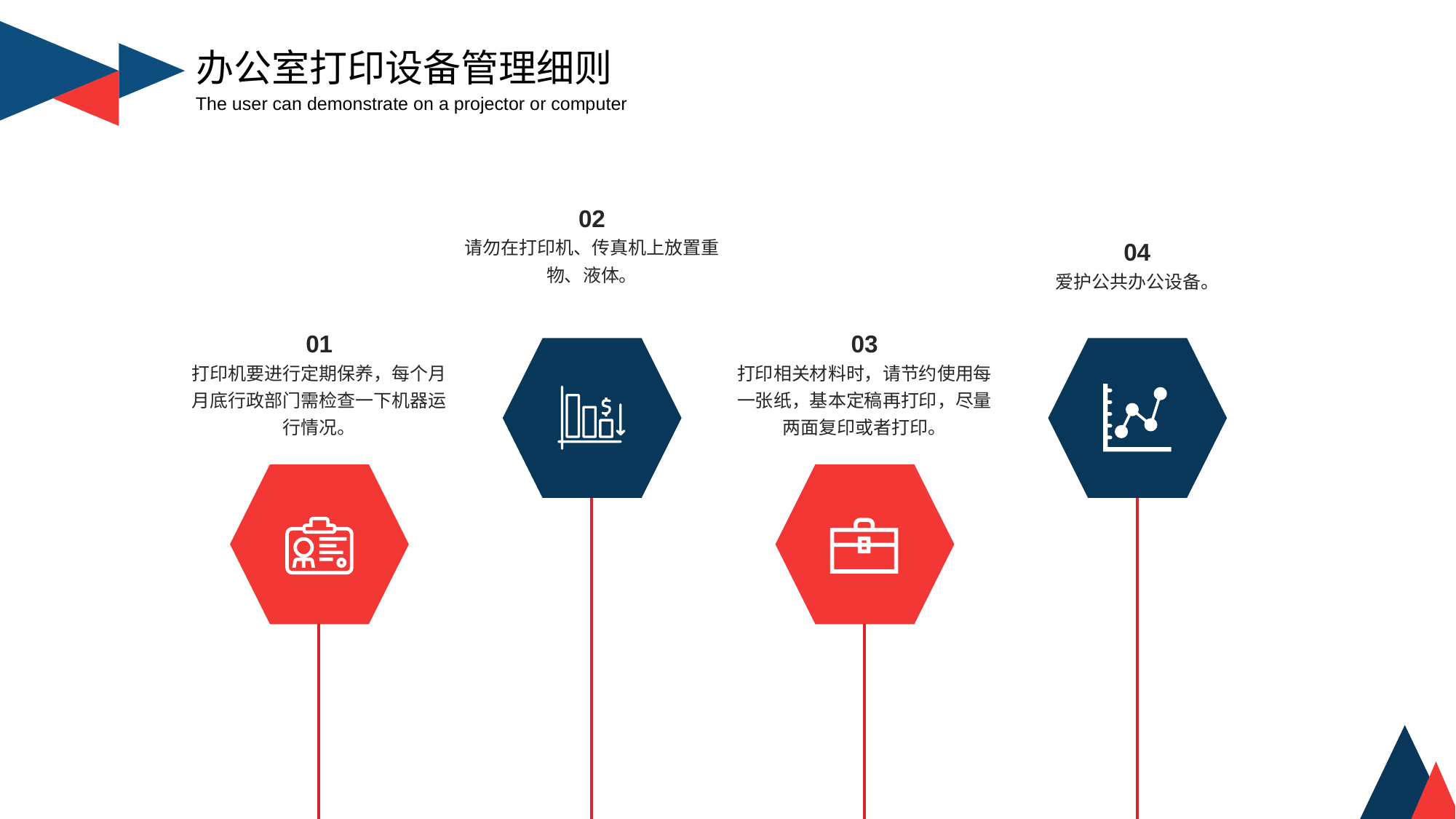

办公室打印设备管理细则
The user can demonstrate on a projector or computer
02
请勿在打印机、传真机上放置重物、液体。
04
爱护公共办公设备。
01
打印机要进行定期保养，每个月月底行政部门需检查一下机器运行情况。
03
打印相关材料时，请节约使用每一张纸，基本定稿再打印，尽量两面复印或者打印。